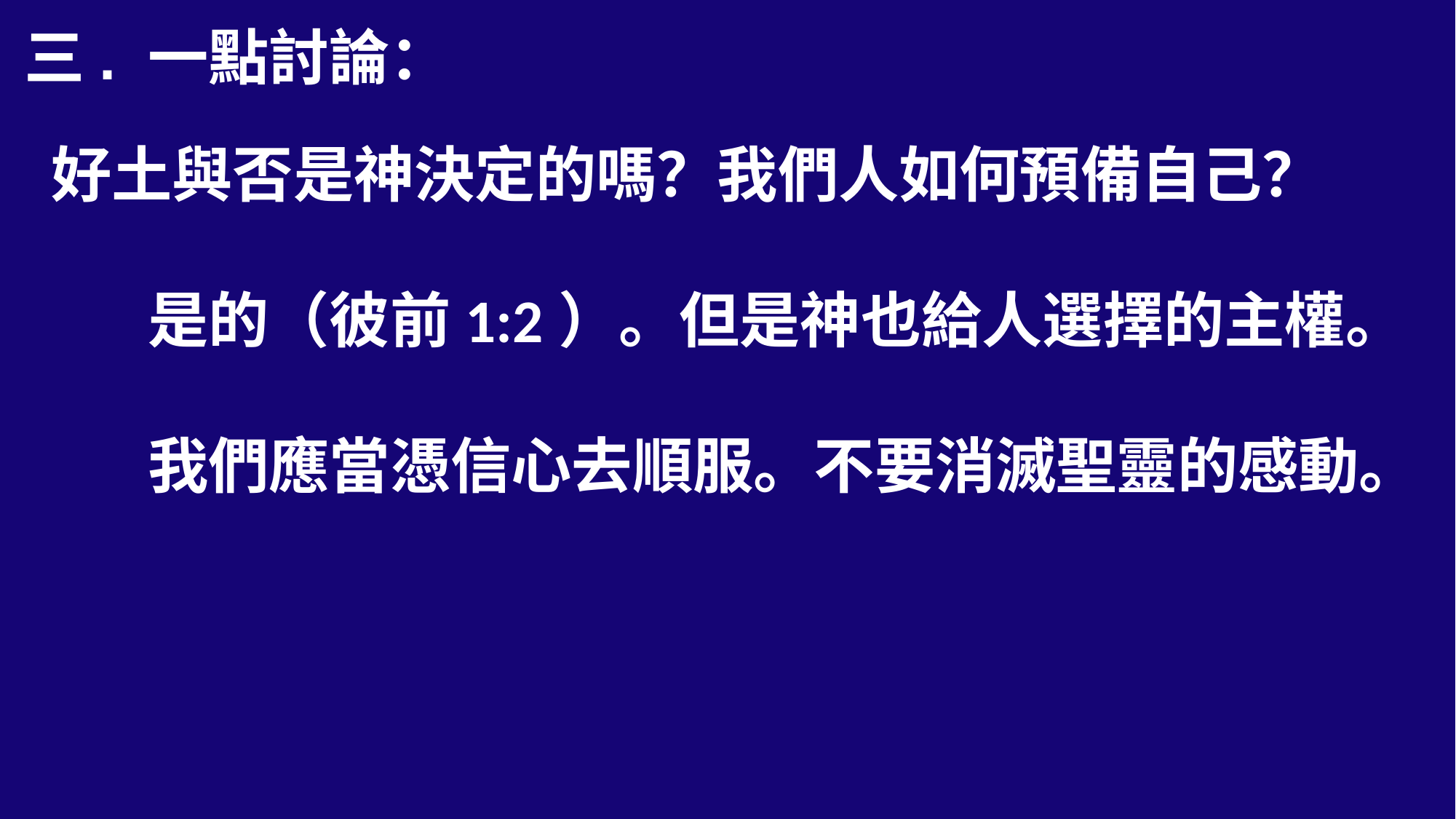

三. 一點討論：
好土與否是神決定的嗎？我們人如何預備自己？

  是的（彼前1:2）。但是神也給人選擇的主權。

  我們應當憑信心去順服。不要消滅聖靈的感動。